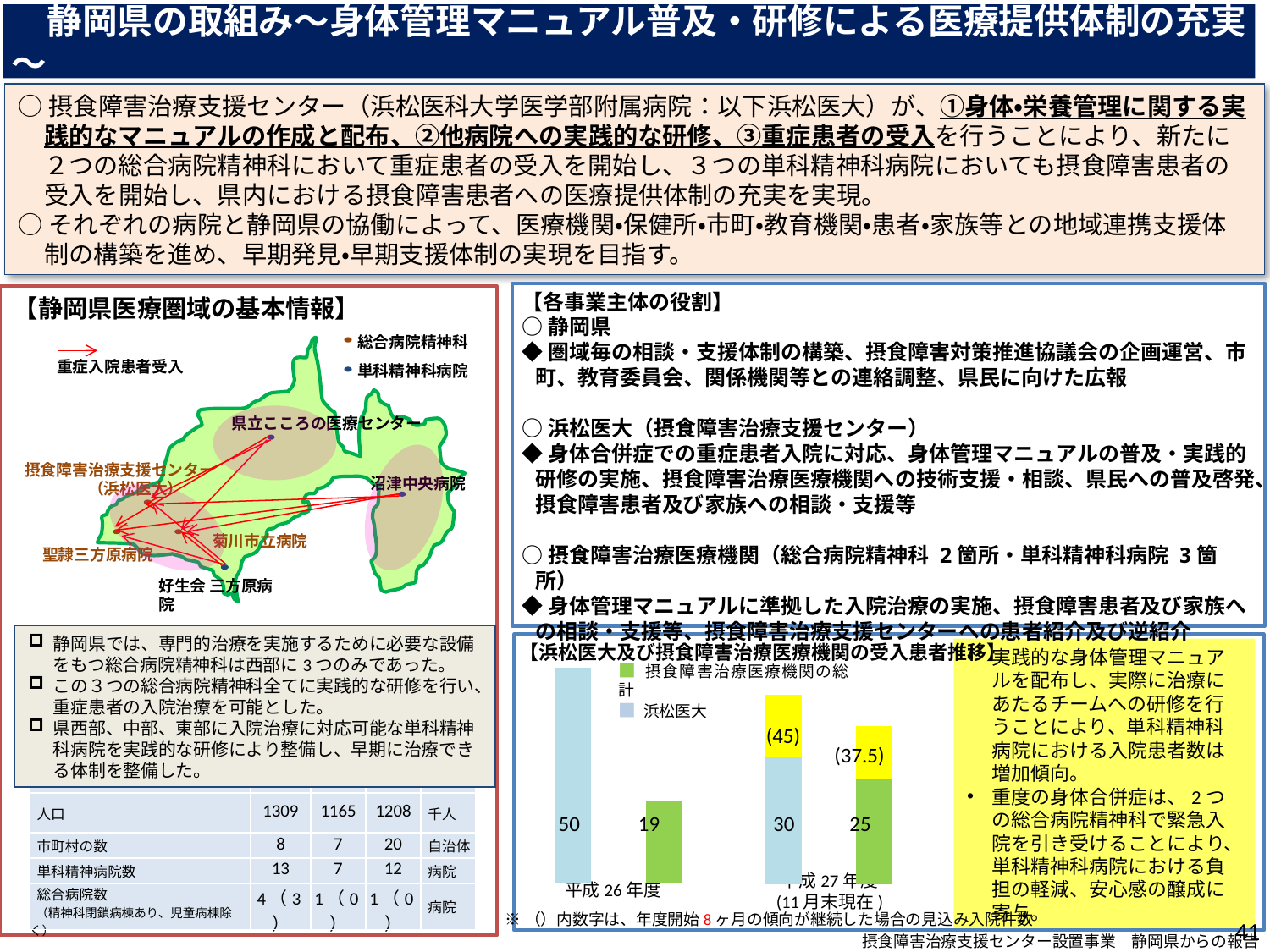

静岡県の取組み～身体管理マニュアル普及・研修による医療提供体制の充実～
○摂食障害治療支援センター（浜松医科大学医学部附属病院：以下浜松医大）が、①身体・栄養管理に関する実践的なマニュアルの作成と配布、②他病院への実践的な研修、③重症患者の受入を行うことにより、新たに２つの総合病院精神科において重症患者の受入を開始し、３つの単科精神科病院においても摂食障害患者の受入を開始し、県内における摂食障害患者への医療提供体制の充実を実現。
○それぞれの病院と静岡県の協働によって、医療機関・保健所・市町・教育機関・患者・家族等との地域連携支援体制の構築を進め、早期発見・早期支援体制の実現を目指す。
【各事業主体の役割】
○静岡県
◆圏域毎の相談・支援体制の構築、摂食障害対策推進協議会の企画運営、市町、教育委員会、関係機関等との連絡調整、県民に向けた広報

○浜松医大（摂食障害治療支援センター）
◆身体合併症での重症患者入院に対応、身体管理マニュアルの普及・実践的研修の実施、摂食障害治療医療機関への技術支援・相談、県民への普及啓発、摂食障害患者及び家族への相談・支援等

○摂食障害治療医療機関（総合病院精神科 2箇所・単科精神科病院 3箇所）
◆身体管理マニュアルに準拠した入院治療の実施、摂食障害患者及び家族への相談・支援等、摂食障害治療支援センターへの患者紹介及び逆紹介
【静岡県医療圏域の基本情報】

総合病院精神科

重症入院患者受入
単科精神科病院

県立こころの医療センター

摂食障害治療支援センター
　　　　（浜松医大）
菊川市立病院
聖隷三方原病院
沼津中央病院

好生会 三方原病院

### Chart

| Category |
|---|

### Chart

| Category | 系列 1 |
|---|---|
| 分類 1 | 50.0 |
| 分類 2 | 19.0 |

### Chart

| Category | 系列 1 | 系列 2 |
|---|---|---|
| 分類 1 | 30.0 | 15.0 |
| 分類 2 | 25.0 | 12.5 |
静岡県では、専門的治療を実施するために必要な設備をもつ総合病院精神科は西部に3つのみであった。
この３つの総合病院精神科全てに実践的な研修を行い、重症患者の入院治療を可能とした。
県西部、中部、東部に入院治療に対応可能な単科精神科病院を実践的な研修により整備し、早期に治療できる体制を整備した。
【浜松医大及び摂食障害治療医療機関の受入患者推移】

実践的な身体管理マニュアルを配布し、実際に治療にあたるチームへの研修を行うことにより、単科精神科病院における入院患者数は増加傾向。
重度の身体合併症は、2つの総合病院精神科で緊急入院を引き受けることにより、単科精神科病院における負担の軽減、安心感の醸成に寄与。
■ 摂食障害治療医療機関の総計
■ 浜松医大
(45)
(37.5)
| （平成27年9月現在） | 西部 | 中部 | 東部 |  |
| --- | --- | --- | --- | --- |
| 人口 | 1309 | 1165 | 1208 | 千人 |
| 市町村の数 | 8 | 7 | 20 | 自治体 |
| 単科精神病院数 | 13 | 7 | 12 | 病院 |
| 総合病院数 （精神科閉鎖病棟あり、児童病棟除く） | 4（3） | 1（0） | 1（0） | 病院 |
30
50
25
19
平成27年度
(11月末現在)
平成26年度
※（）内数字は、年度開始8ヶ月の傾向が継続した場合の見込み入院件数
41
摂食障害治療支援センター設置事業　静岡県からの報告